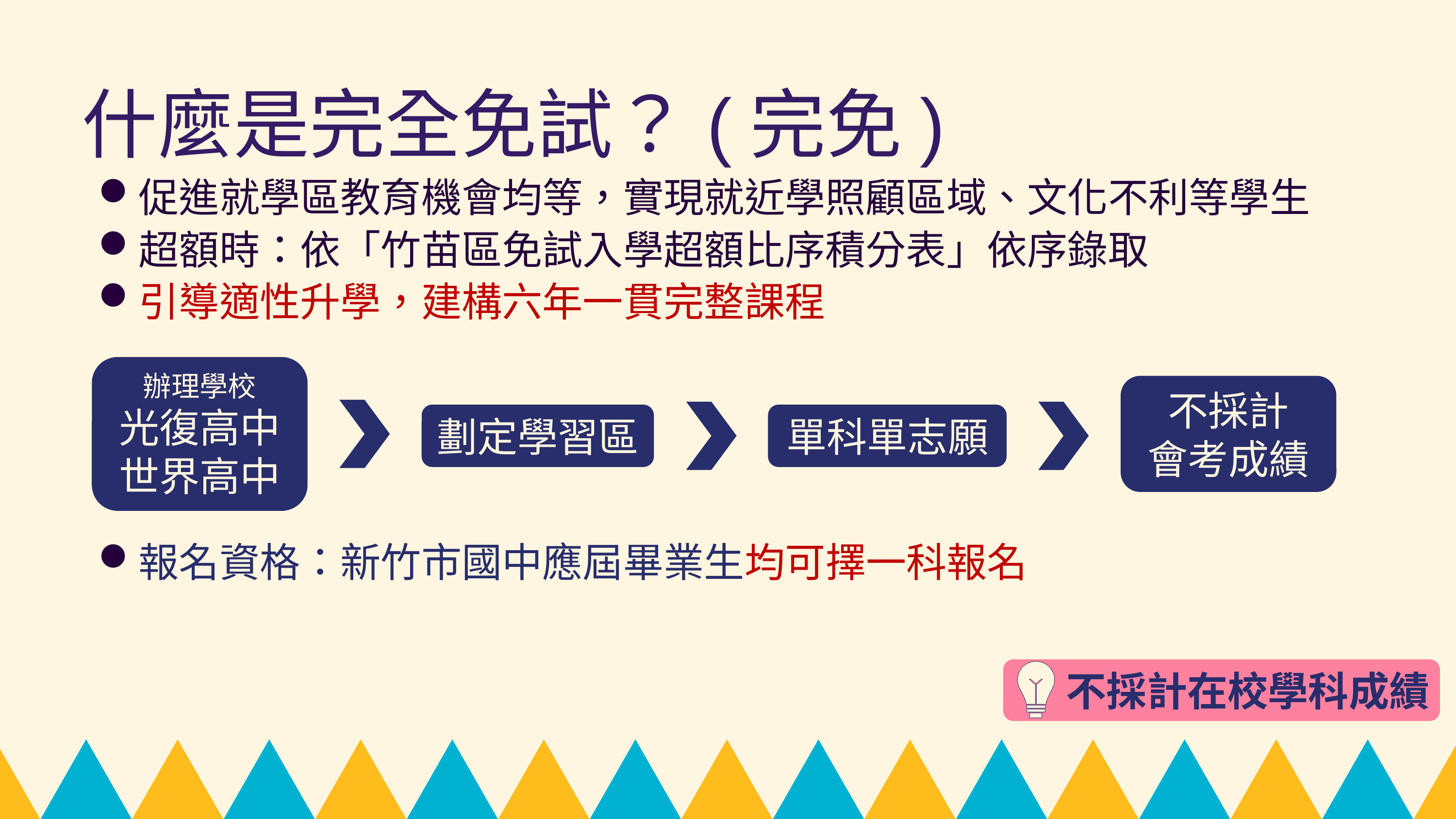

什麼是完全免試？(完免)

促進就學區教育機會均等，實現就近學照顧區域、文化不利等學生
超額時：依「竹苗區免試入學超額比序積分表」依序錄取
引導適性升學，建構六年一貫完整課程

報名資格：新竹市國中應屆畢業生均可擇一科報名

辦理學校
光復高中
世界高中
不採計
會考成績
劃定學習區
單科單志願

不採計在校學科成績